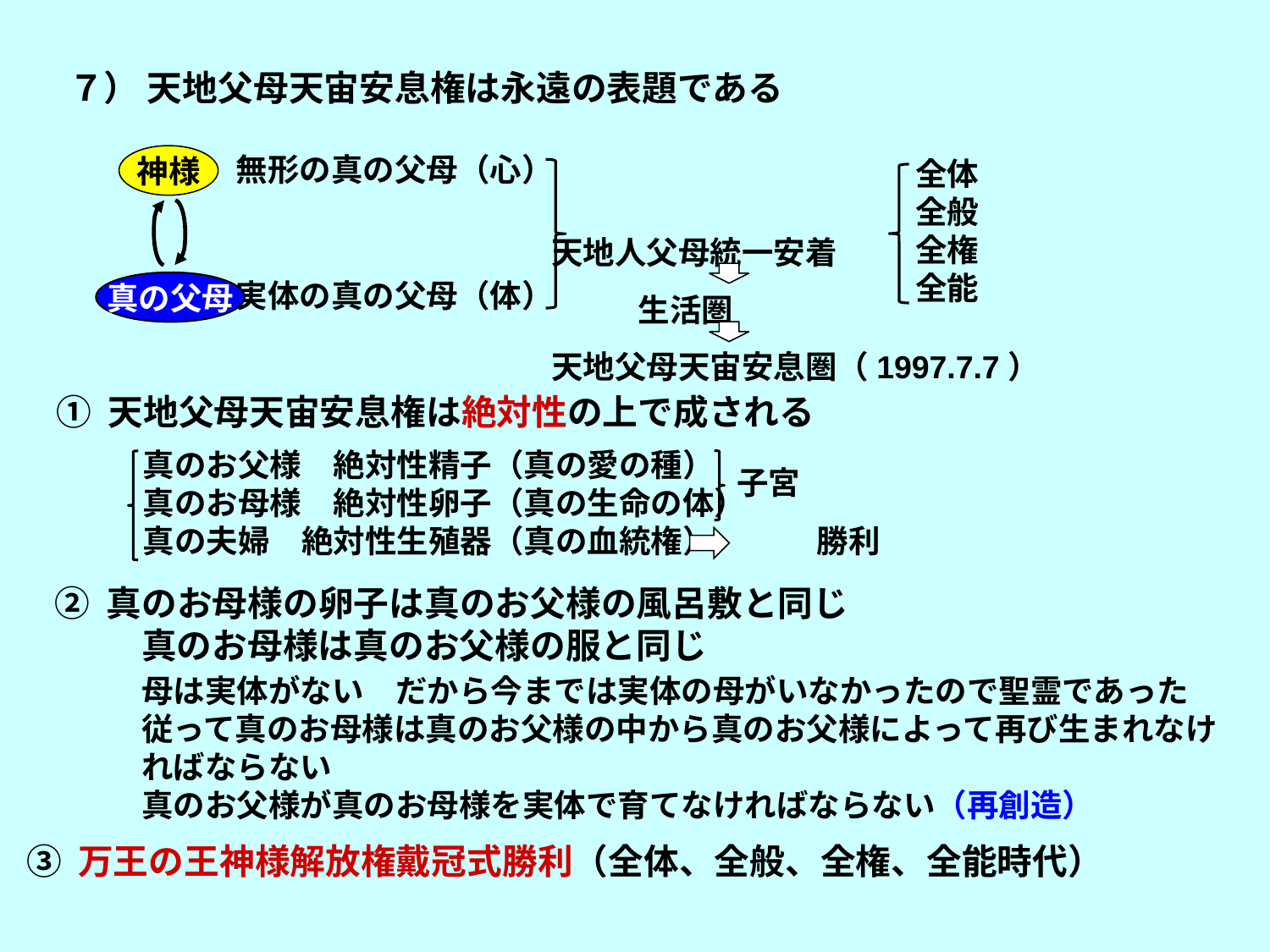

７） 天地父母天宙安息権は永遠の表題である
無形の真の父母（心）
神様
全体
全般
全権
全能

天地人父母統一安着
           生活圏
天地父母天宙安息圏（1997.7.7）

実体の真の父母（体）
真の父母

① 天地父母天宙安息権は絶対性の上で成される
真のお父様　絶対性精子（真の愛の種）
真のお母様　絶対性卵子（真の生命の体）
真の夫婦　絶対性生殖器（真の血統権） 　　　勝利

子宮

② 真のお母様の卵子は真のお父様の風呂敷と同じ
 真のお母様は真のお父様の服と同じ

母は実体がない　だから今までは実体の母がいなかったので聖霊であった
従って真のお母様は真のお父様の中から真のお父様によって再び生まれなければならない
真のお父様が真のお母様を実体で育てなければならない（再創造）
③ 万王の王神様解放権戴冠式勝利（全体、全般、全権、全能時代）